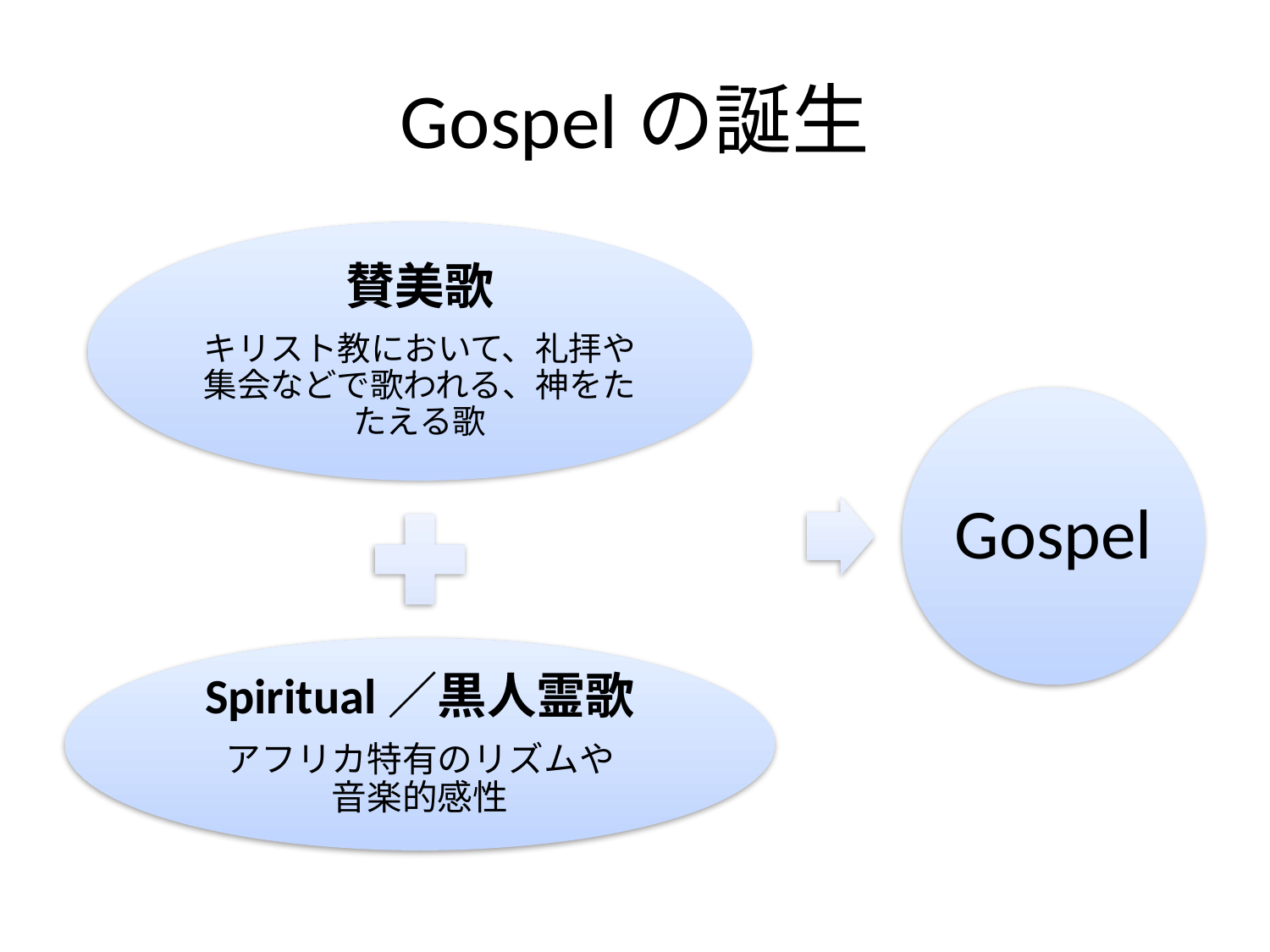

# Gospelの誕生
賛美歌
キリスト教において、礼拝や集会などで歌われる、神をたたえる歌

Spiritual／黒人霊歌
アフリカ特有のリズムや
音楽的感性

Gospel